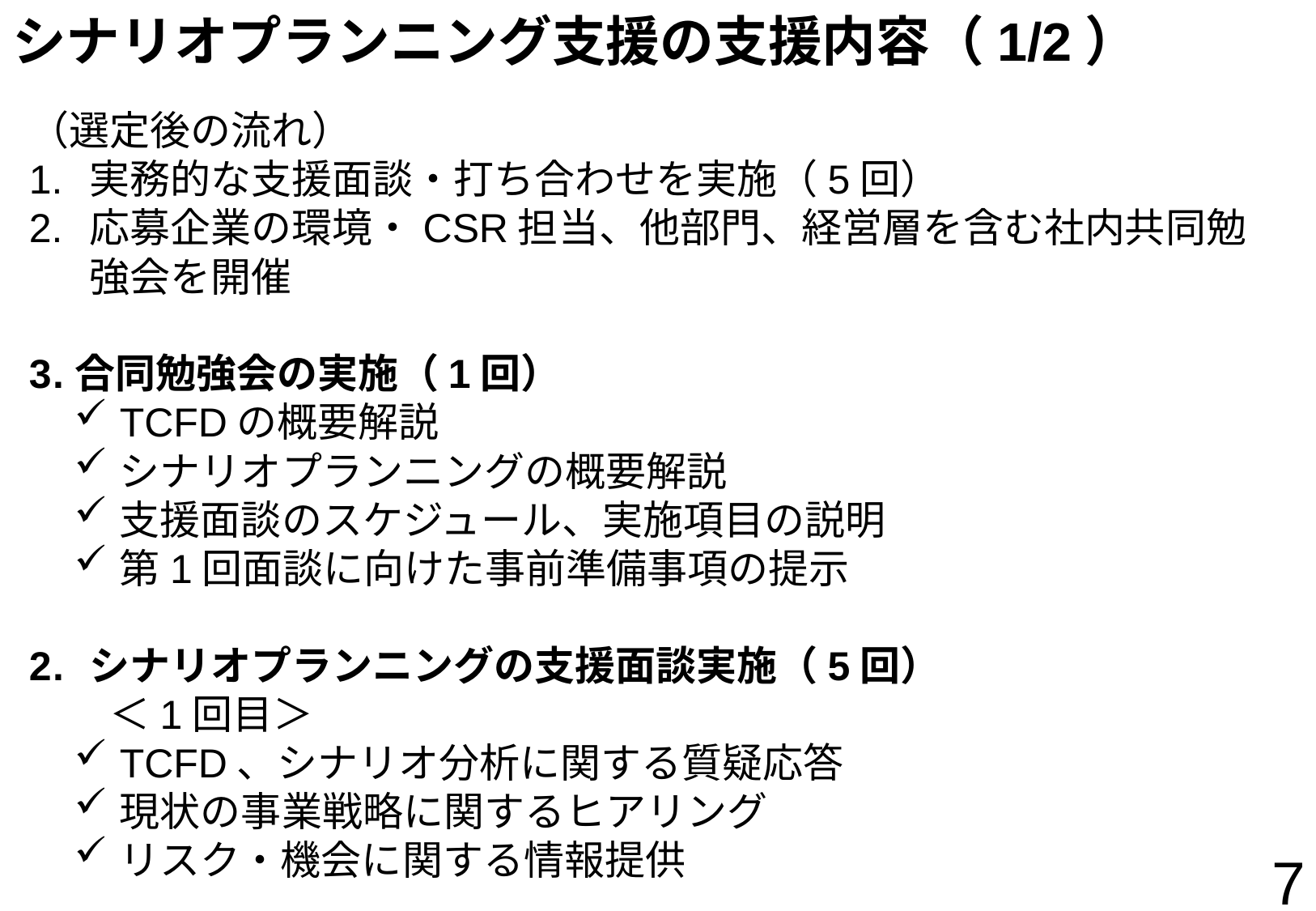

# シナリオプランニング支援の支援内容（1/2）
（選定後の流れ）
実務的な支援面談・打ち合わせを実施（5回）
応募企業の環境・CSR担当、他部門、経営層を含む社内共同勉強会を開催

合同勉強会の実施（1回）
TCFDの概要解説
シナリオプランニングの概要解説
支援面談のスケジュール、実施項目の説明
第1回面談に向けた事前準備事項の提示

シナリオプランニングの支援面談実施（5回）
　　＜1回目＞
TCFD、シナリオ分析に関する質疑応答
現状の事業戦略に関するヒアリング
リスク・機会に関する情報提供
7